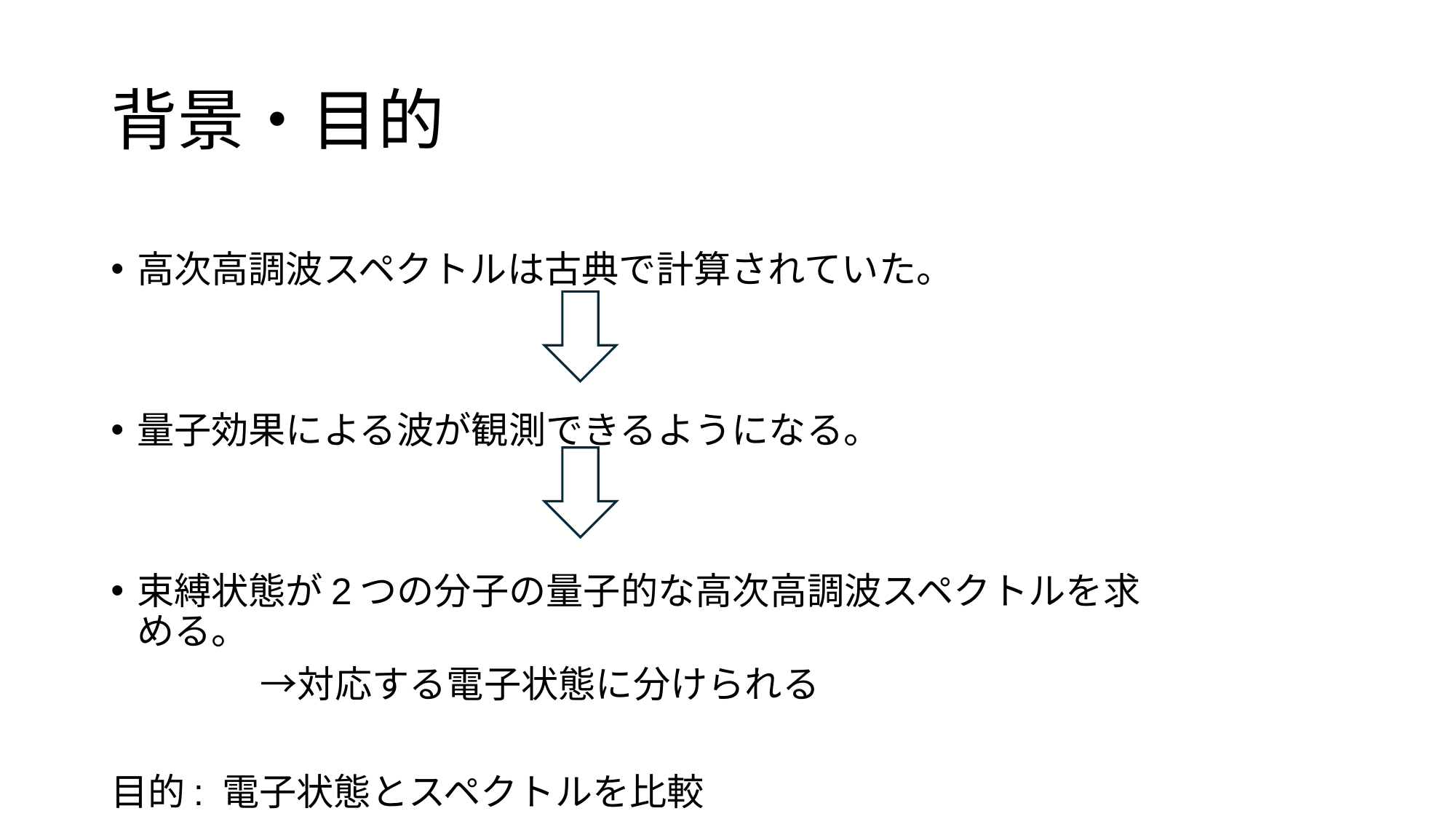

# 背景・目的

高次高調波スペクトルは古典で計算されていた。

量子効果による波が観測できるようになる。

束縛状態が2つの分子の量子的な高次高調波スペクトルを求める。
　　　　→対応する電子状態に分けられる

目的: 電子状態とスペクトルを比較